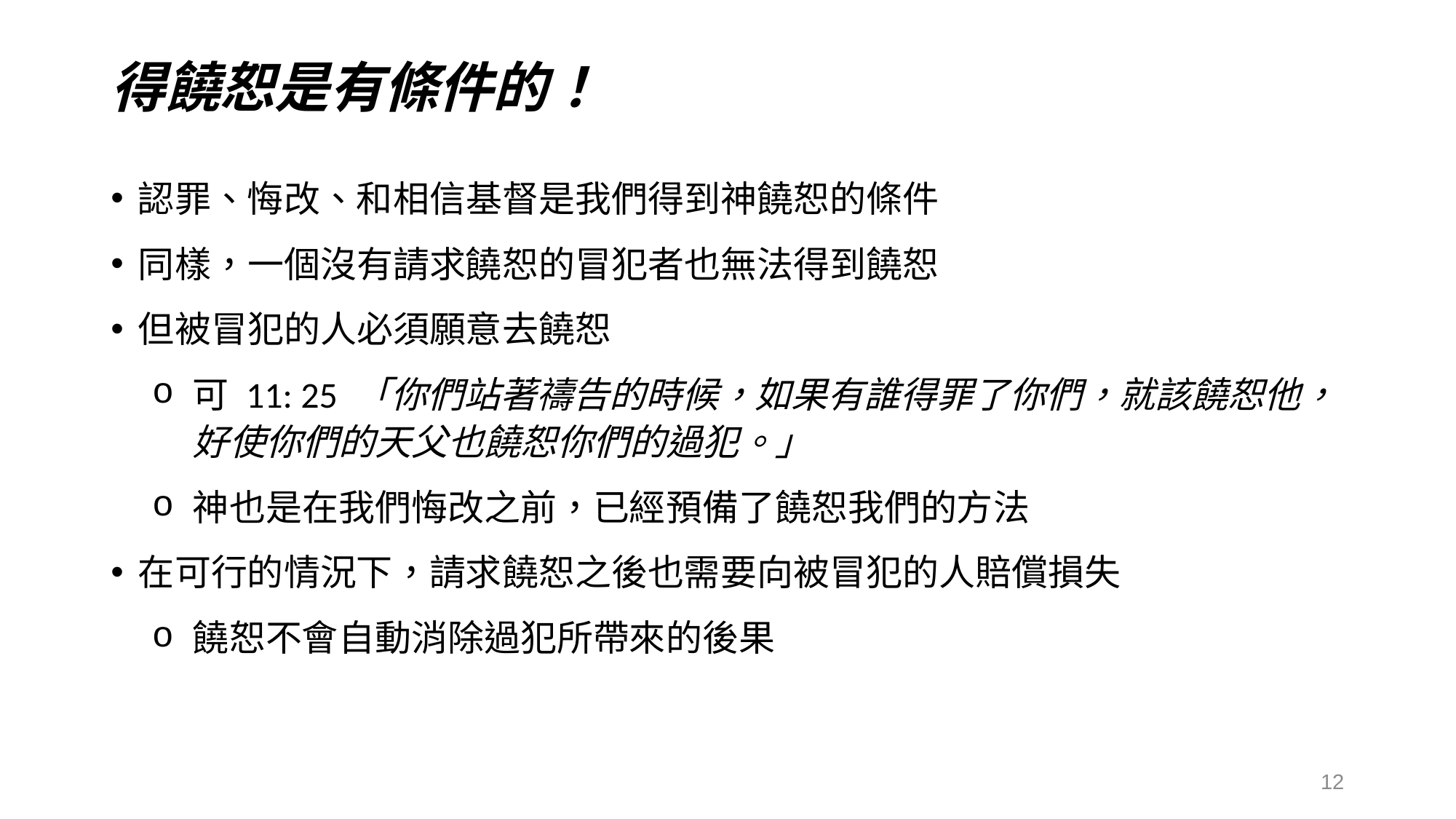

# 得饒恕是有條件的！
認罪、悔改、和相信基督是我們得到神饒恕的條件
同樣，一個沒有請求饒恕的冒犯者也無法得到饒恕
但被冒犯的人必須願意去饒恕
可 11: 25 「你們站著禱告的時候，如果有誰得罪了你們，就該饒恕他，好使你們的天父也饒恕你們的過犯。」
神也是在我們悔改之前，已經預備了饒恕我們的方法
在可行的情況下，請求饒恕之後也需要向被冒犯的人賠償損失
饒恕不會自動消除過犯所帶來的後果
12